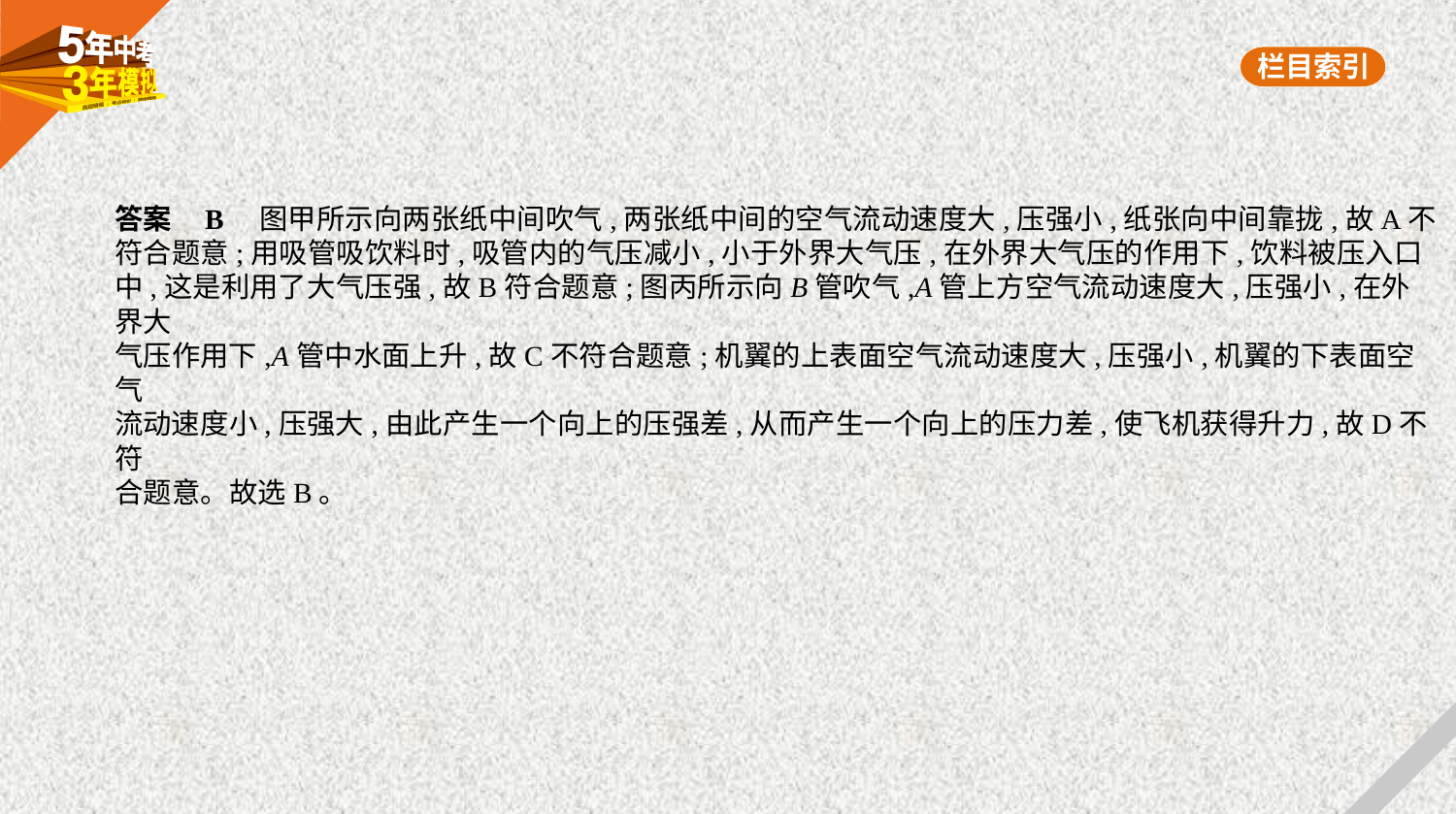

答案    B　图甲所示向两张纸中间吹气,两张纸中间的空气流动速度大,压强小,纸张向中间靠拢,故A不
符合题意;用吸管吸饮料时,吸管内的气压减小,小于外界大气压,在外界大气压的作用下,饮料被压入口
中,这是利用了大气压强,故B符合题意;图丙所示向B管吹气,A管上方空气流动速度大,压强小,在外界大
气压作用下,A管中水面上升,故C不符合题意;机翼的上表面空气流动速度大,压强小,机翼的下表面空气
流动速度小,压强大,由此产生一个向上的压强差,从而产生一个向上的压力差,使飞机获得升力,故D不符
合题意。故选B。